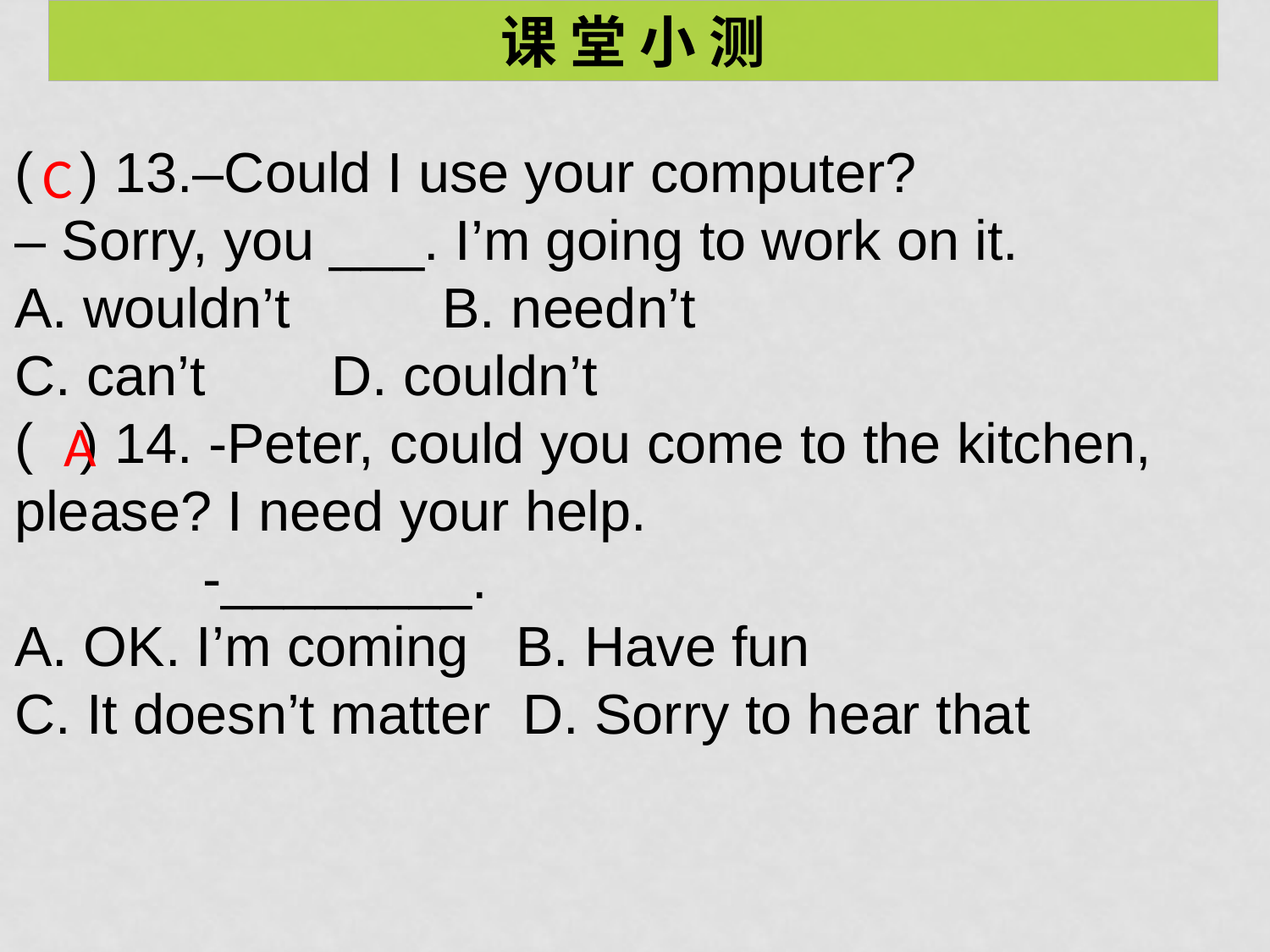

课 堂 小 测
(   ) 13.–Could I use your computer?
– Sorry, you ___. I’m going to work on it.
A. wouldn’t	   B. needn’t
C. can’t	    D. couldn’t
(   ) 14. -Peter, could you come to the kitchen, please? I need your help.
            -________.
A. OK. I’m coming   B. Have fun
C. It doesn’t matter	D. Sorry to hear that
C
A